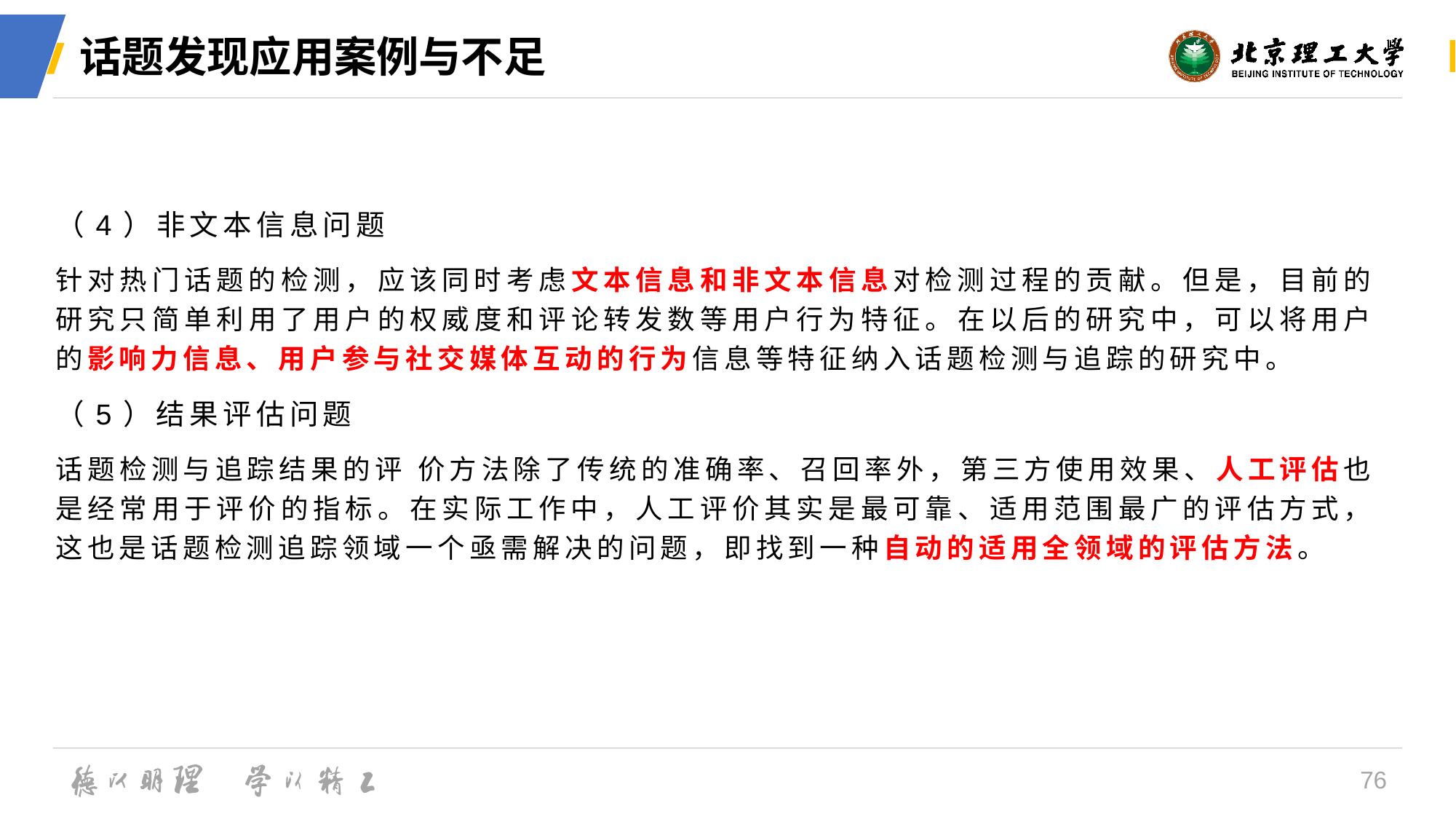

# 话题发现应用案例与不足
（4）非文本信息问题
针对热门话题的检测，应该同时考虑文本信息和非文本信息对检测过程的贡献。但是，目前的研究只简单利用了用户的权威度和评论转发数等用户行为特征。在以后的研究中，可以将用户的影响力信息、用户参与社交媒体互动的行为信息等特征纳入话题检测与追踪的研究中。
（5）结果评估问题
话题检测与追踪结果的评 价方法除了传统的准确率、召回率外，第三方使用效果、人工评估也是经常用于评价的指标。在实际工作中，人工评价其实是最可靠、适用范围最广的评估方式，这也是话题检测追踪领域一个亟需解决的问题，即找到一种自动的适用全领域的评估方法。